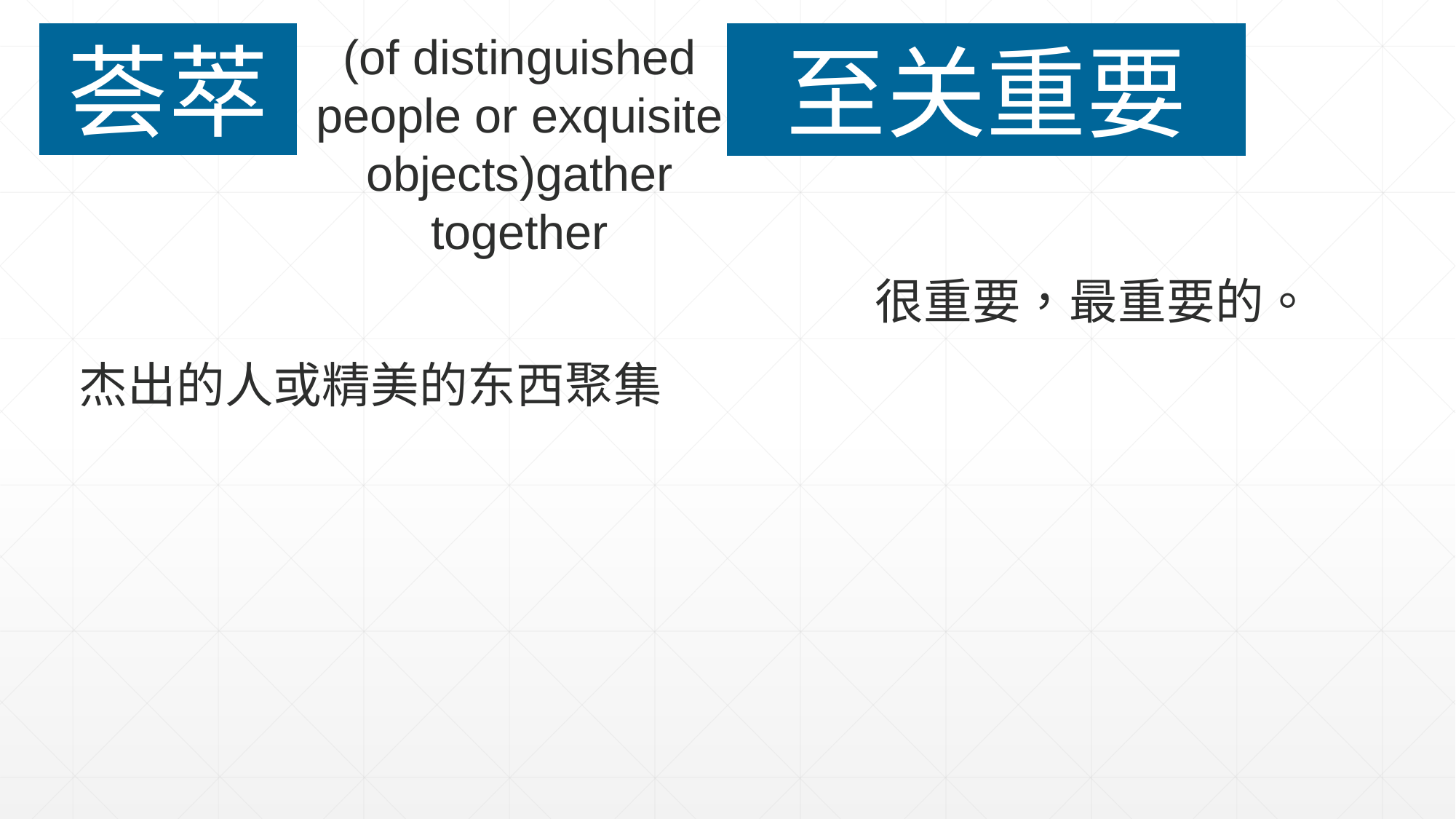

(of distinguished people or exquisite objects)gather together
荟萃
至关重要
很重要，最重要的。
杰出的人或精美的东西聚集